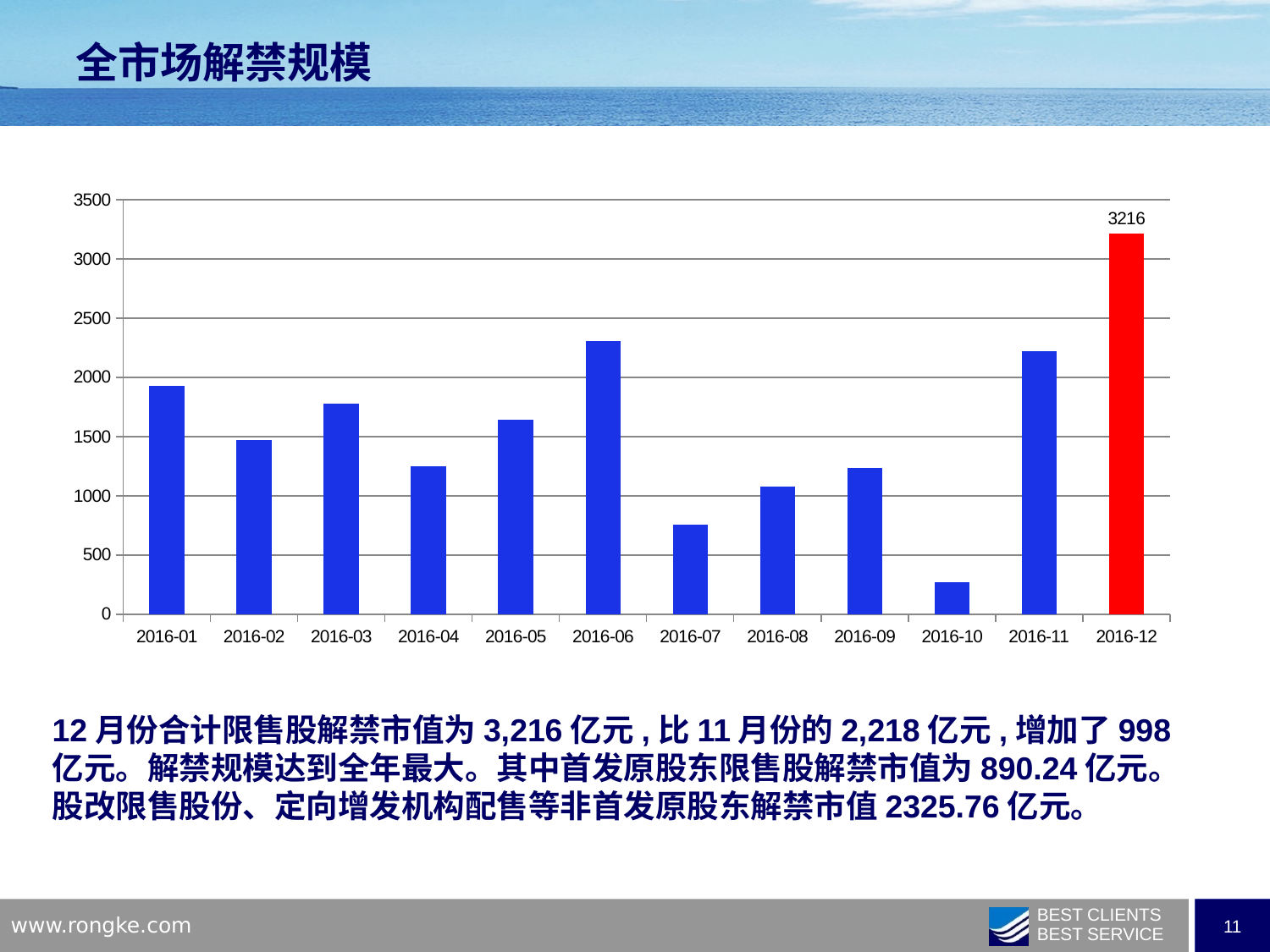

全市场解禁规模

### Chart

| Category | 解禁市值（亿元） |
|---|---|
| 42400 | 1925.0 |
| 42428 | 1469.0 |
| 42460 | 1778.0 |
| 42490 | 1248.0 |
| 42521 | 1641.0 |
| 42551 | 2305.0 |
| 42582 | 757.0 |
| 42613 | 1074.0 |
| 42643 | 1233.0 |
| 42674 | 271.0 |
| 42704 | 2218.0 |
| 42735 | 3216.0 |
12月份合计限售股解禁市值为3,216亿元,比11月份的2,218亿元,增加了998亿元。解禁规模达到全年最大。其中首发原股东限售股解禁市值为890.24亿元。股改限售股份、定向增发机构配售等非首发原股东解禁市值2325.76亿元。